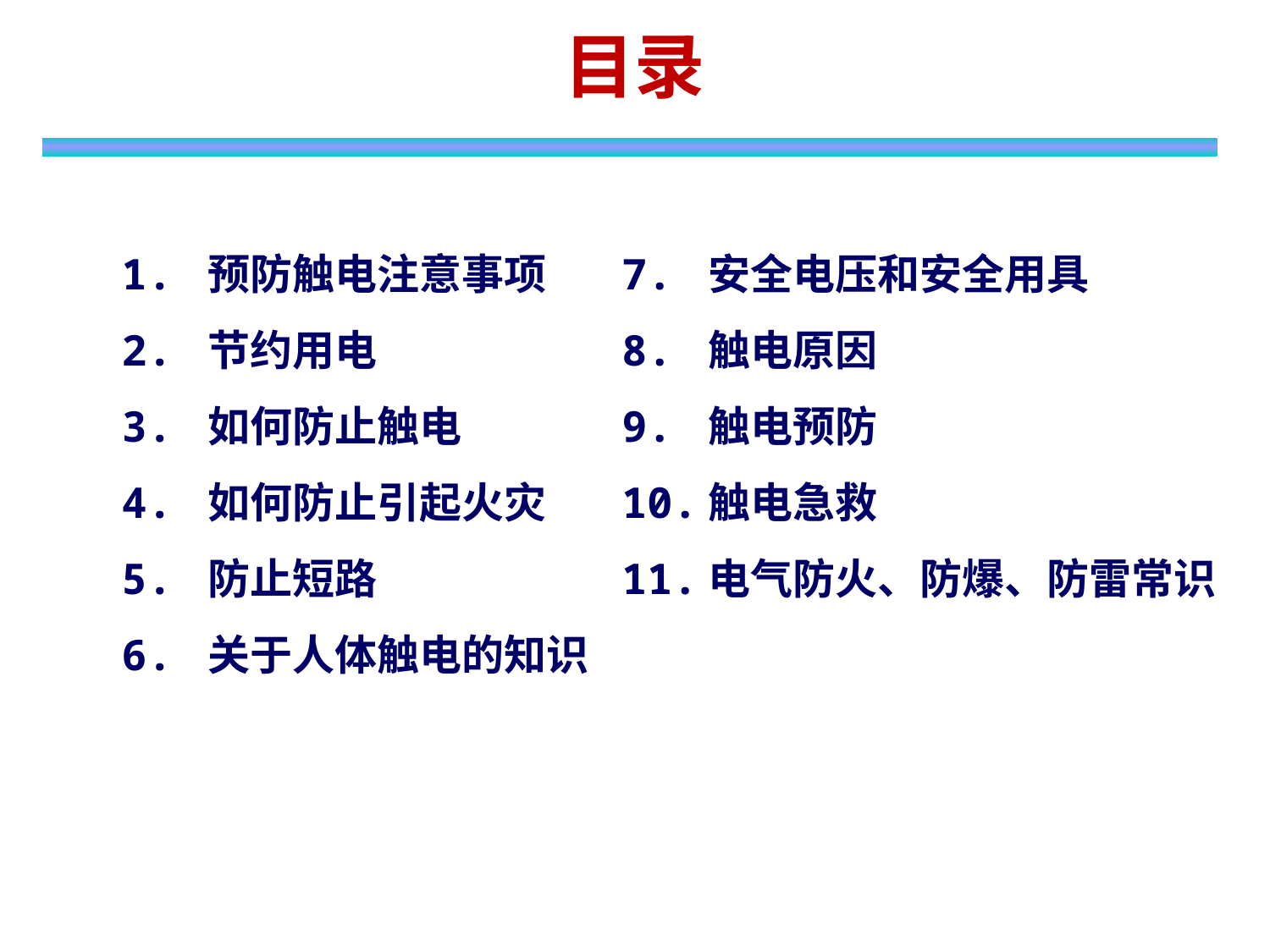

目录

1. 预防触电注意事项
2. 节约用电
3. 如何防止触电
4. 如何防止引起火灾
5. 防止短路
6. 关于人体触电的知识

7. 安全电压和安全用具
8. 触电原因
9. 触电预防
10.触电急救
11.电气防火、防爆、防雷常识